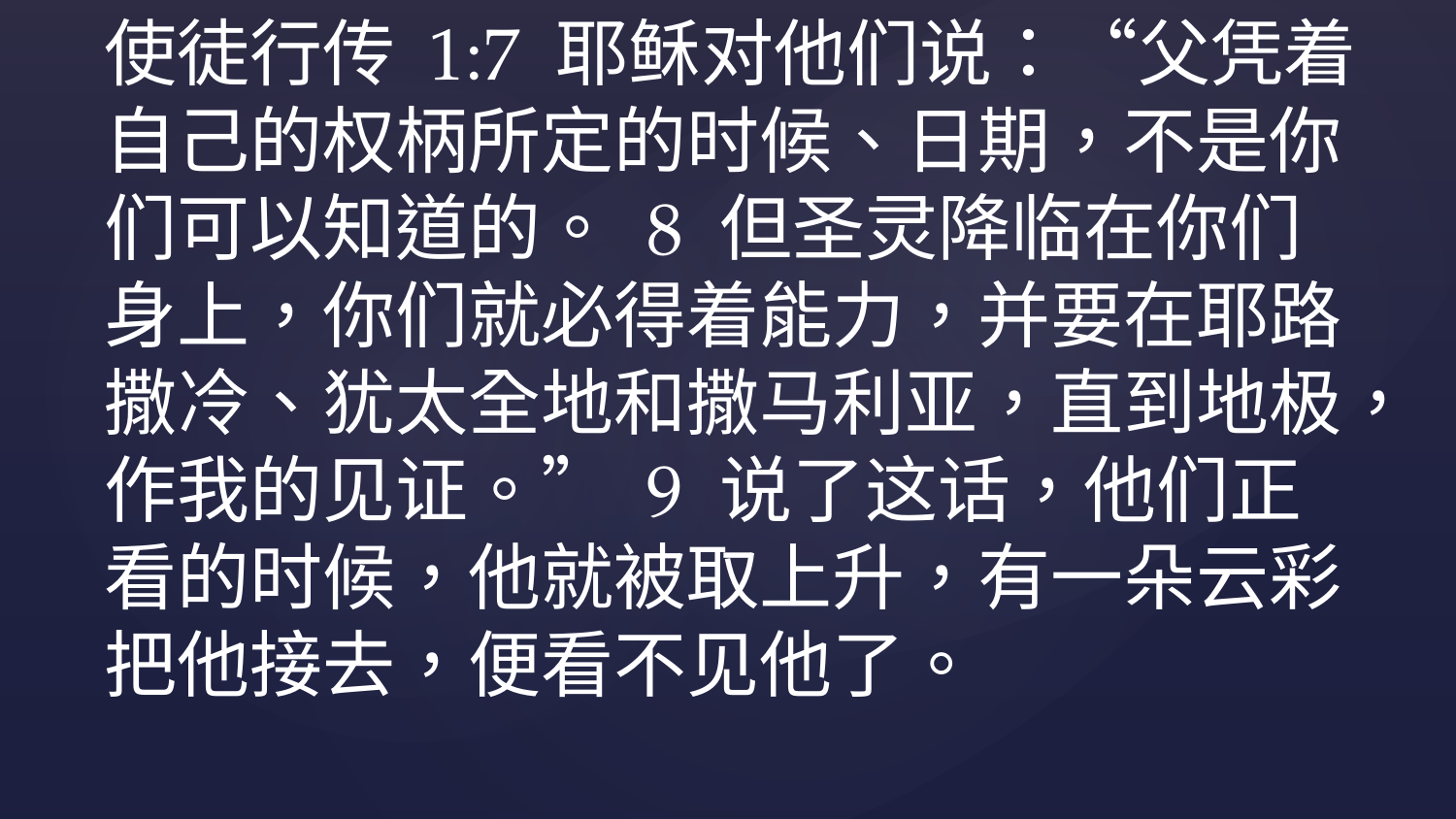

使徒行传 1:7 耶稣对他们说：“父凭着自己的权柄所定的时候、日期，不是你们可以知道的。 8 但圣灵降临在你们身上，你们就必得着能力，并要在耶路撒冷、犹太全地和撒马利亚，直到地极，作我的见证。” 9 说了这话，他们正看的时候，他就被取上升，有一朵云彩把他接去，便看不见他了。